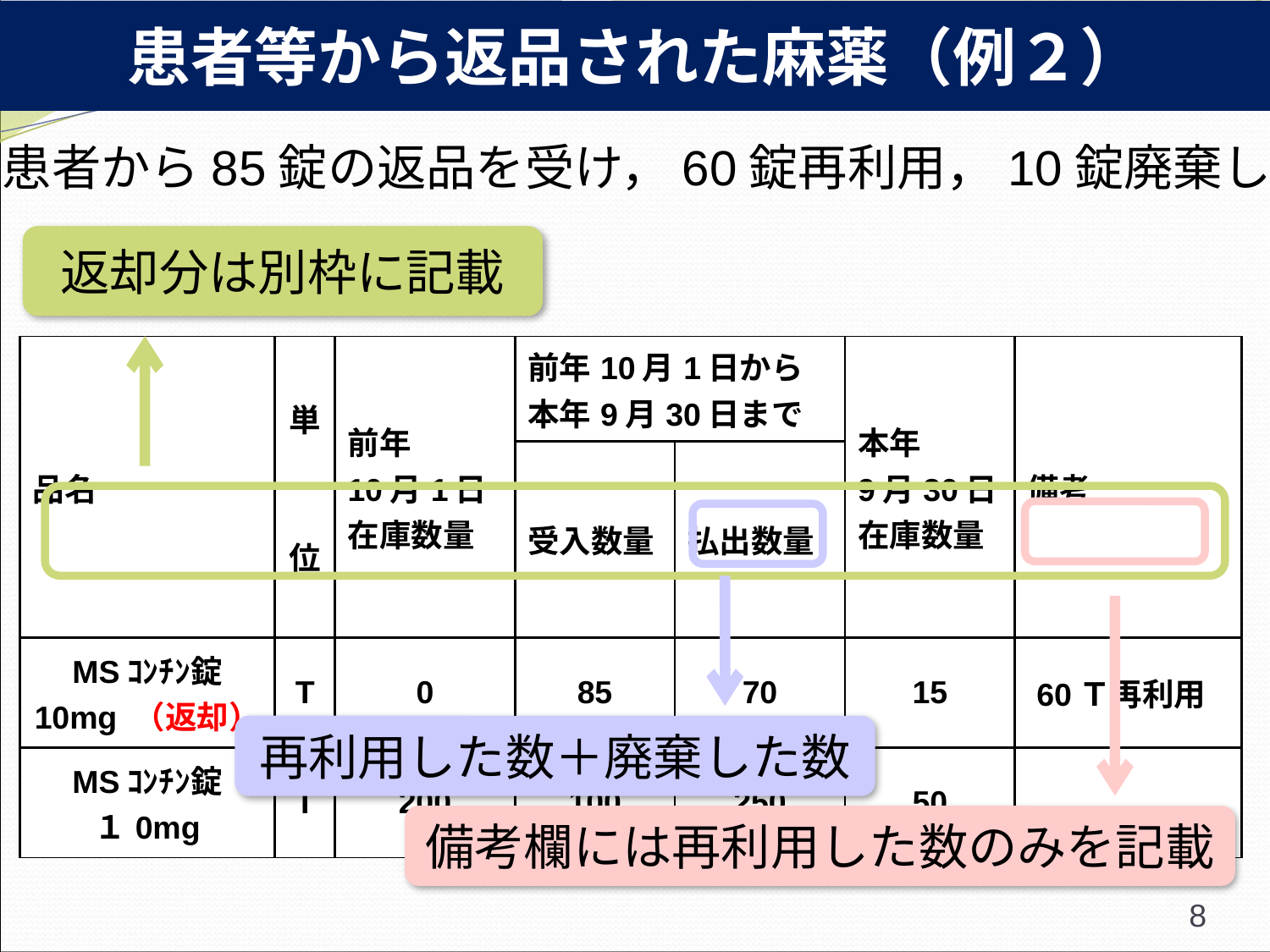

患者等から返品された麻薬（例２）
患者から85錠の返品を受け，60錠再利用，10錠廃棄した場合
返却分は別枠に記載

| 品名 | 単　　位 | 前年 10月1日 在庫数量 | 前年10月1日から 本年9月30日まで |  | 本年 9月30日 在庫数量 | 備考 |
| --- | --- | --- | --- | --- | --- | --- |
|  |  |  | 受入数量 | 払出数量 |  |  |
| MSｺﾝﾁﾝ錠 10mg （返却） | T | 0 | 85 | 70 | 15 | 60Ｔ再利用 |
| MSｺﾝﾁﾝ錠 １0mg | T | 200 | 100 | 250 | 50 |  |

再利用した数＋廃棄した数
備考欄には再利用した数のみを記載
8